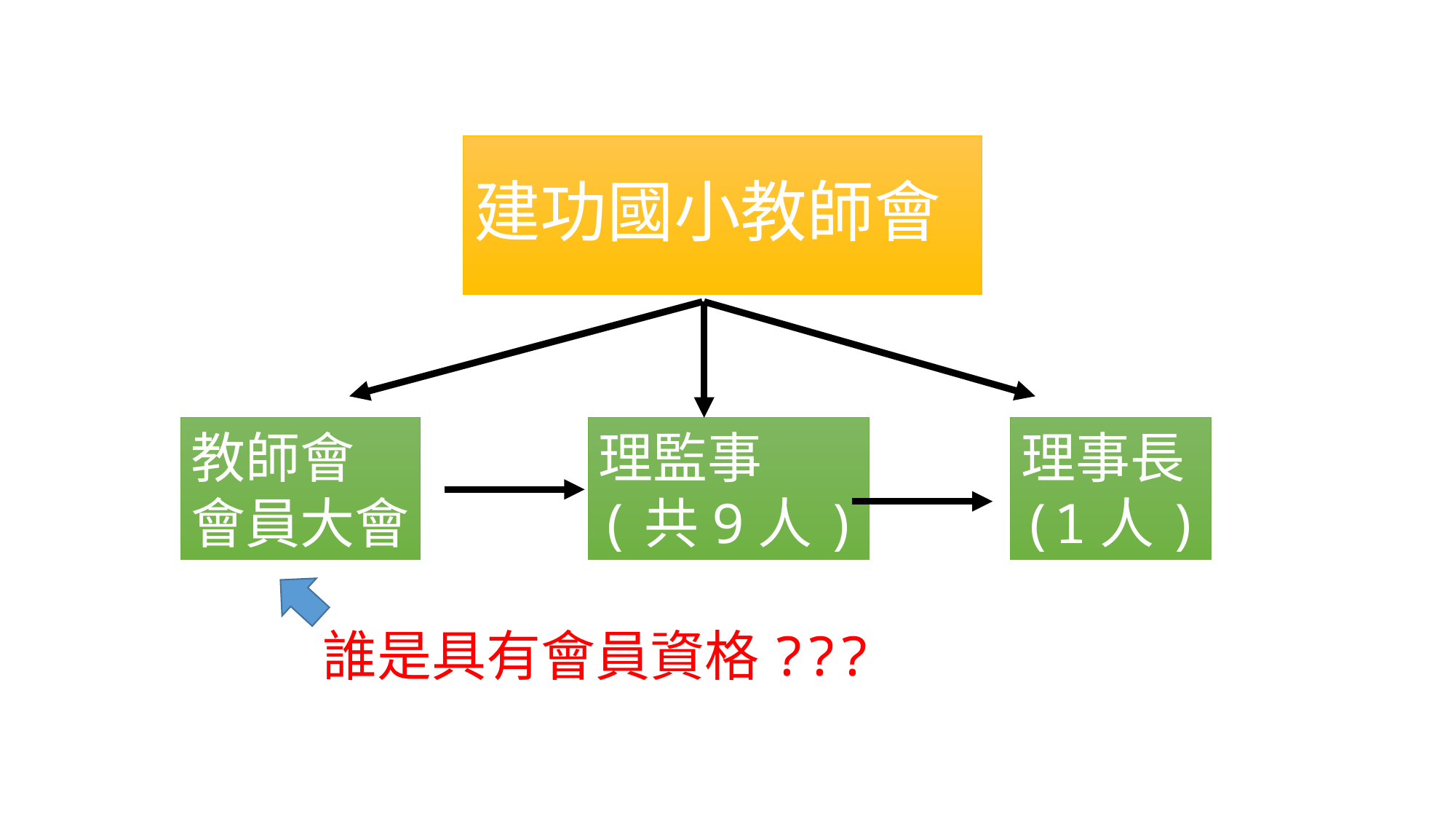

# 建功國小教師會
理事長
(1人)
教師會
會員大會
理監事
(共9人)

誰是具有會員資格???